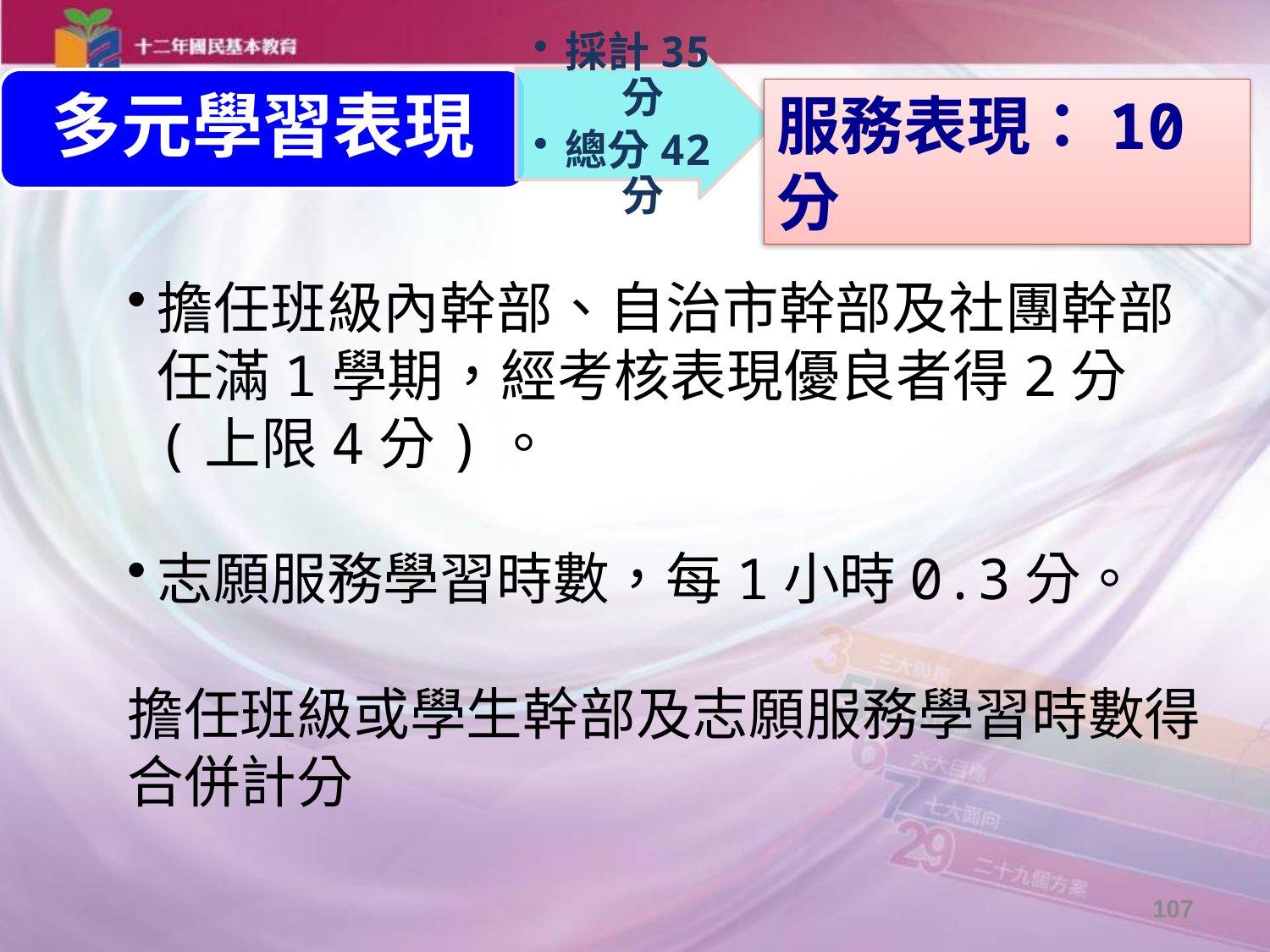

採計35分
總分42分

多元學習表現
服務表現：10分
擔任班級內幹部、自治市幹部及社團幹部任滿1學期，經考核表現優良者得2分(上限4分)。

志願服務學習時數，每1小時0.3分。

擔任班級或學生幹部及志願服務學習時數得合併計分
107